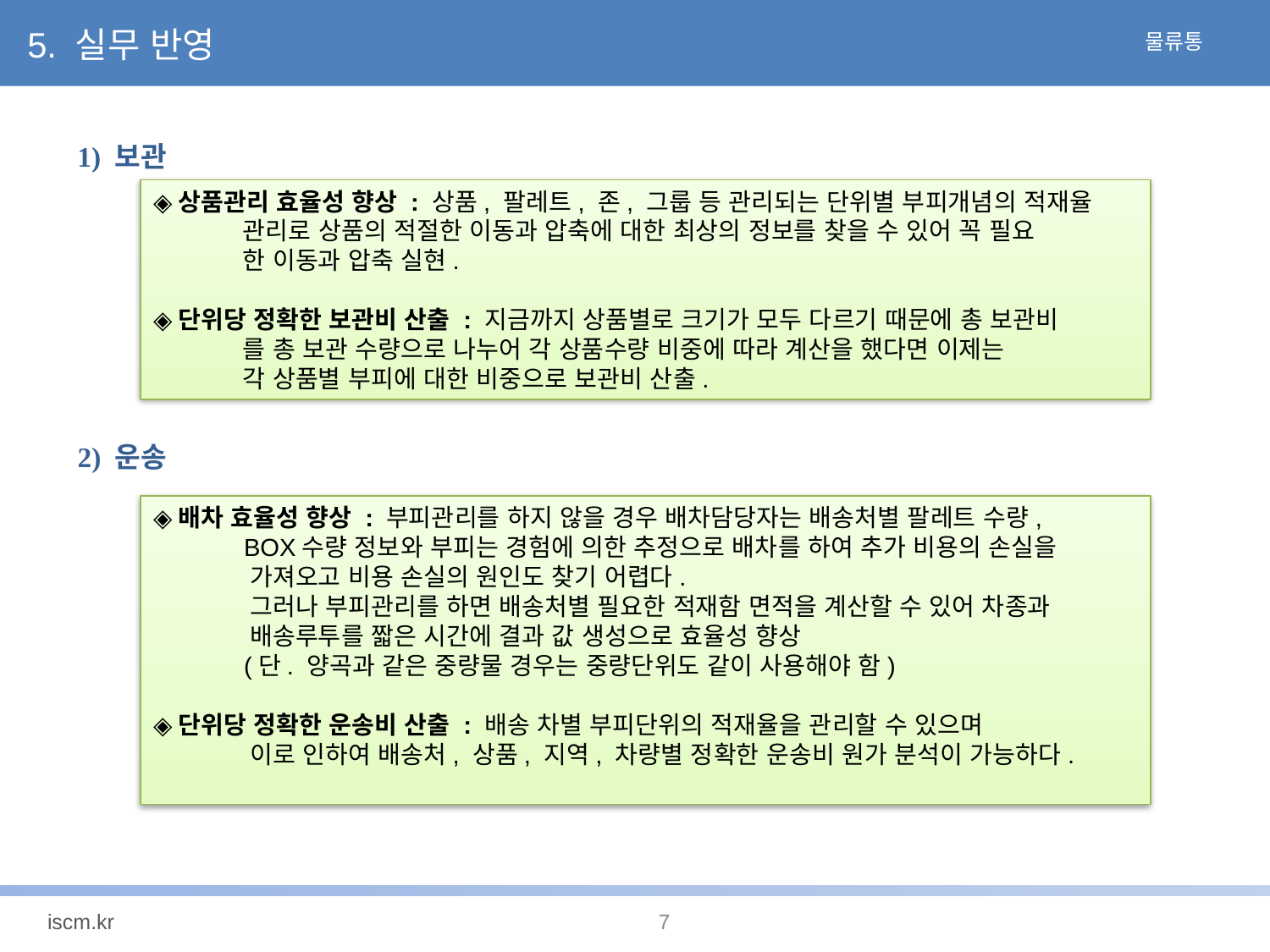

5. 실무 반영
1) 보관
◈상품관리 효율성 향상 : 상품, 팔레트, 존, 그룹 등 관리되는 단위별 부피개념의 적재율
            관리로 상품의 적절한 이동과 압축에 대한 최상의 정보를 찾을 수 있어 꼭 필요
            한 이동과 압축 실현.

◈단위당 정확한 보관비 산출 : 지금까지 상품별로 크기가 모두 다르기 때문에 총 보관비
            를 총 보관 수량으로 나누어 각 상품수량 비중에 따라 계산을 했다면 이제는
            각 상품별 부피에 대한 비중으로 보관비 산출.
2) 운송
◈배차 효율성 향상 : 부피관리를 하지 않을 경우 배차담당자는 배송처별 팔레트 수량,
             BOX수량 정보와 부피는 경험에 의한 추정으로 배차를 하여 추가 비용의 손실을
             가져오고 비용 손실의 원인도 찾기 어렵다.
             그러나 부피관리를 하면 배송처별 필요한 적재함 면적을 계산할 수 있어 차종과
             배송루투를 짧은 시간에 결과 값 생성으로 효율성 향상
             (단. 양곡과 같은 중량물 경우는 중량단위도 같이 사용해야 함)

◈단위당 정확한 운송비 산출 : 배송 차별 부피단위의 적재율을 관리할 수 있으며
             이로 인하여 배송처, 상품, 지역, 차량별 정확한 운송비 원가 분석이 가능하다.